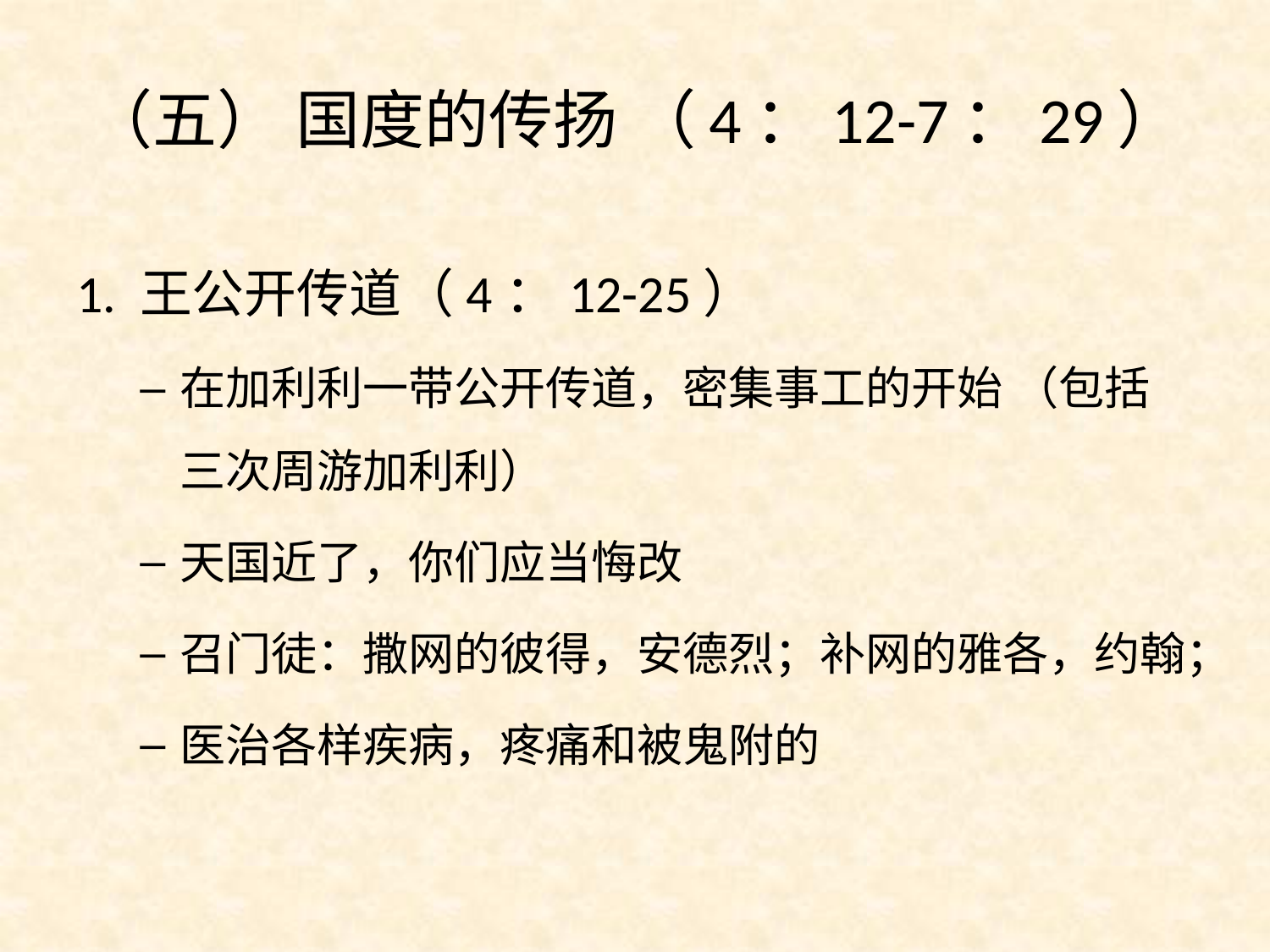

# （五） 国度的传扬 （4：12-7：29）
1. 王公开传道（4：12-25）
在加利利一带公开传道，密集事工的开始 （包括三次周游加利利）
天国近了，你们应当悔改
召门徒：撒网的彼得，安德烈；补网的雅各，约翰；
医治各样疾病，疼痛和被鬼附的